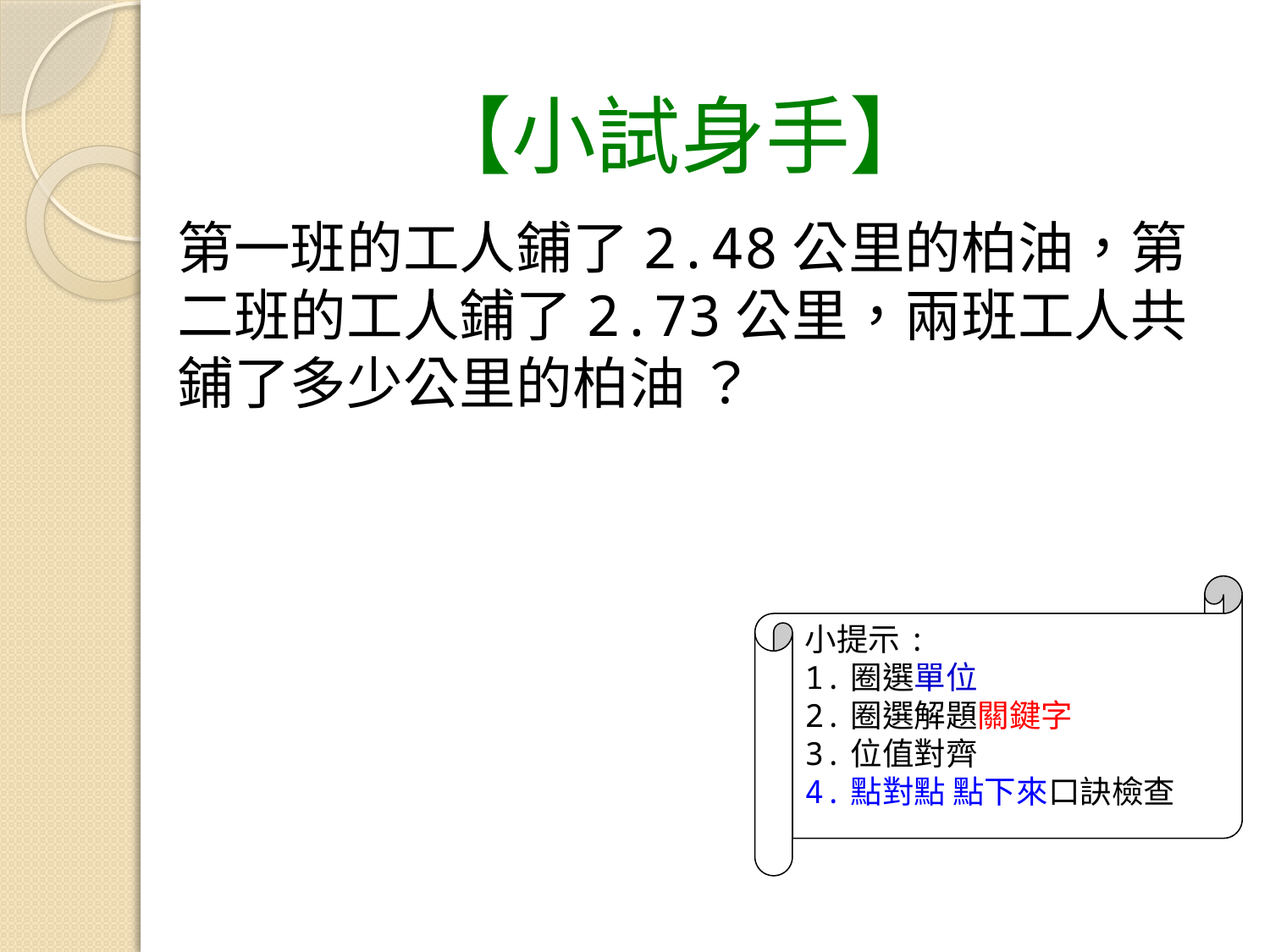

【小試身手】
第一班的工人鋪了2.48公里的柏油，第二班的工人鋪了2.73公里，兩班工人共鋪了多少公里的柏油 ？
小提示:
1.圈選單位
2.圈選解題關鍵字
3.位值對齊
4.點對點 點下來口訣檢查